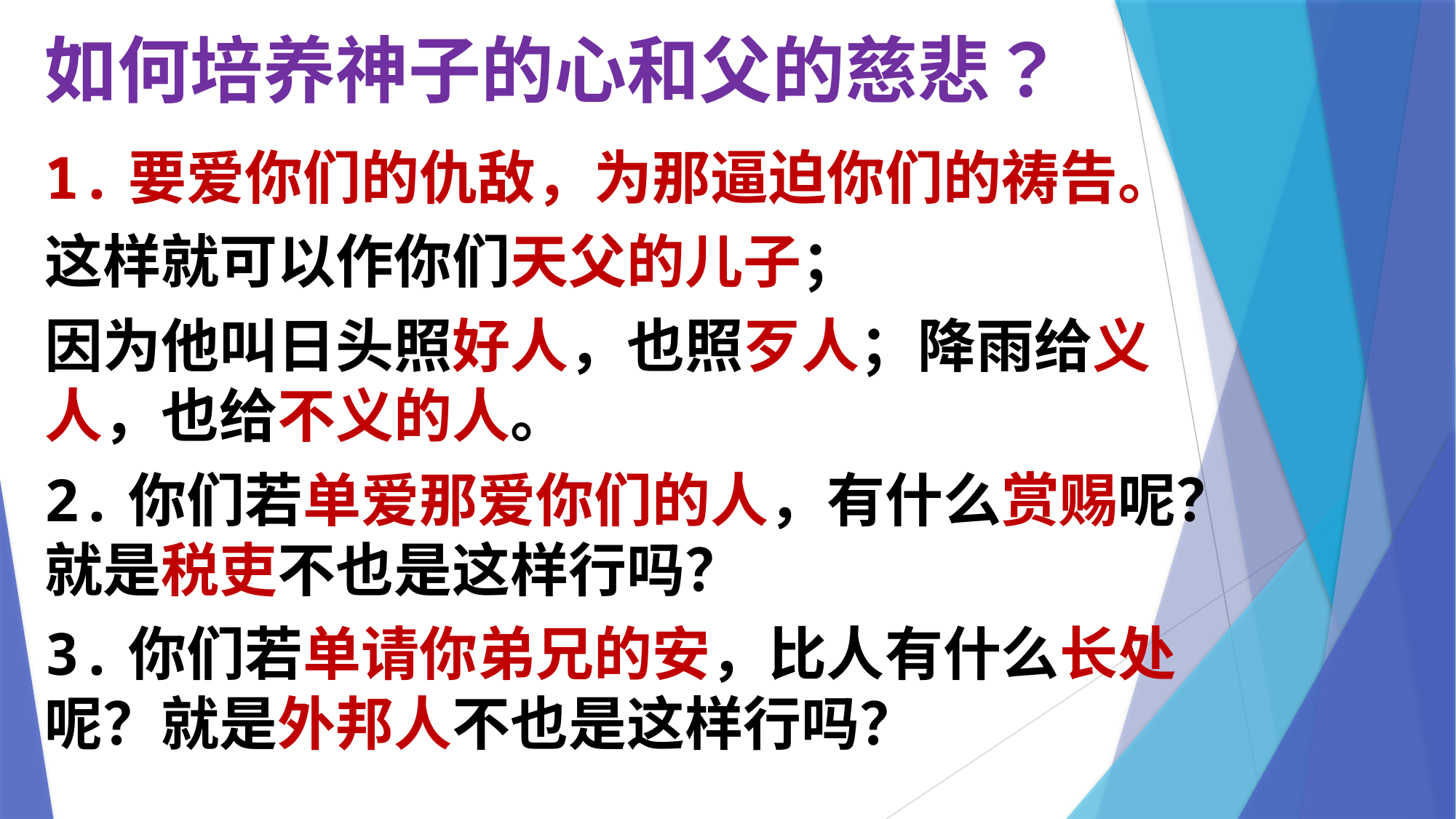

# 如何培养神子的心和父的慈悲？
1.要爱你们的仇敌，为那逼迫你们的祷告。
这样就可以作你们天父的儿子；
因为他叫日头照好人，也照歹人；降雨给义人，也给不义的人。
2.你们若单爱那爱你们的人，有什么赏赐呢？就是税吏不也是这样行吗？
3.你们若单请你弟兄的安，比人有什么长处呢？就是外邦人不也是这样行吗？